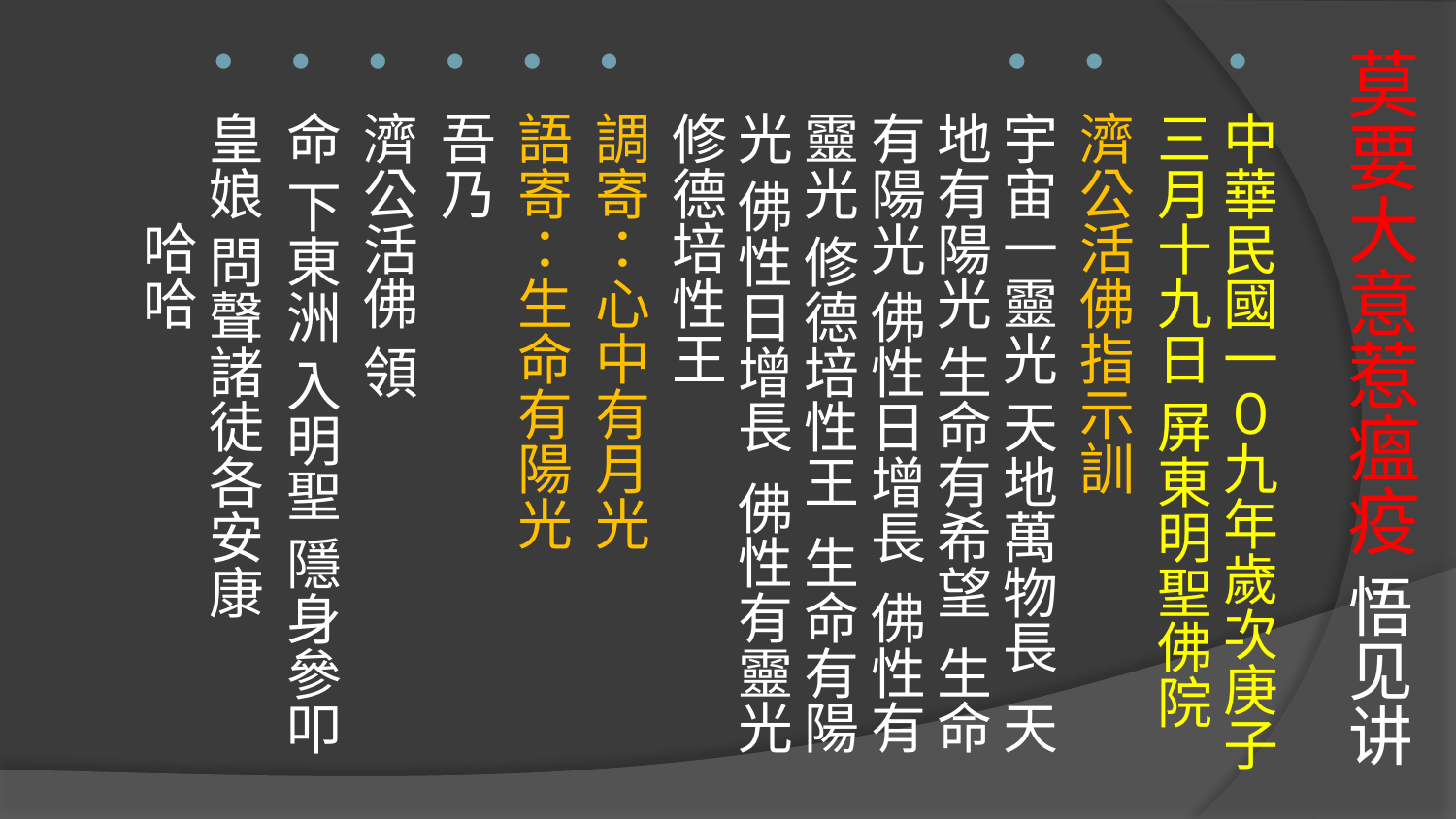

# 莫要大意惹瘟疫 悟见讲
中華民國一０九年歲次庚子三月十九日 屏東明聖佛院
濟公活佛指示訓
宇宙一靈光 天地萬物長  天地有陽光 生命有希望  生命有陽光 佛性日增長  佛性有靈光 修德培性王  生命有陽光 佛性日增長  佛性有靈光 修德培性王
調寄：心中有月光
語寄：生命有陽光
吾乃
濟公活佛 領
命 下東洲 入明聖 隱身參叩
皇娘 問聲諸徒各安康　　　　哈哈